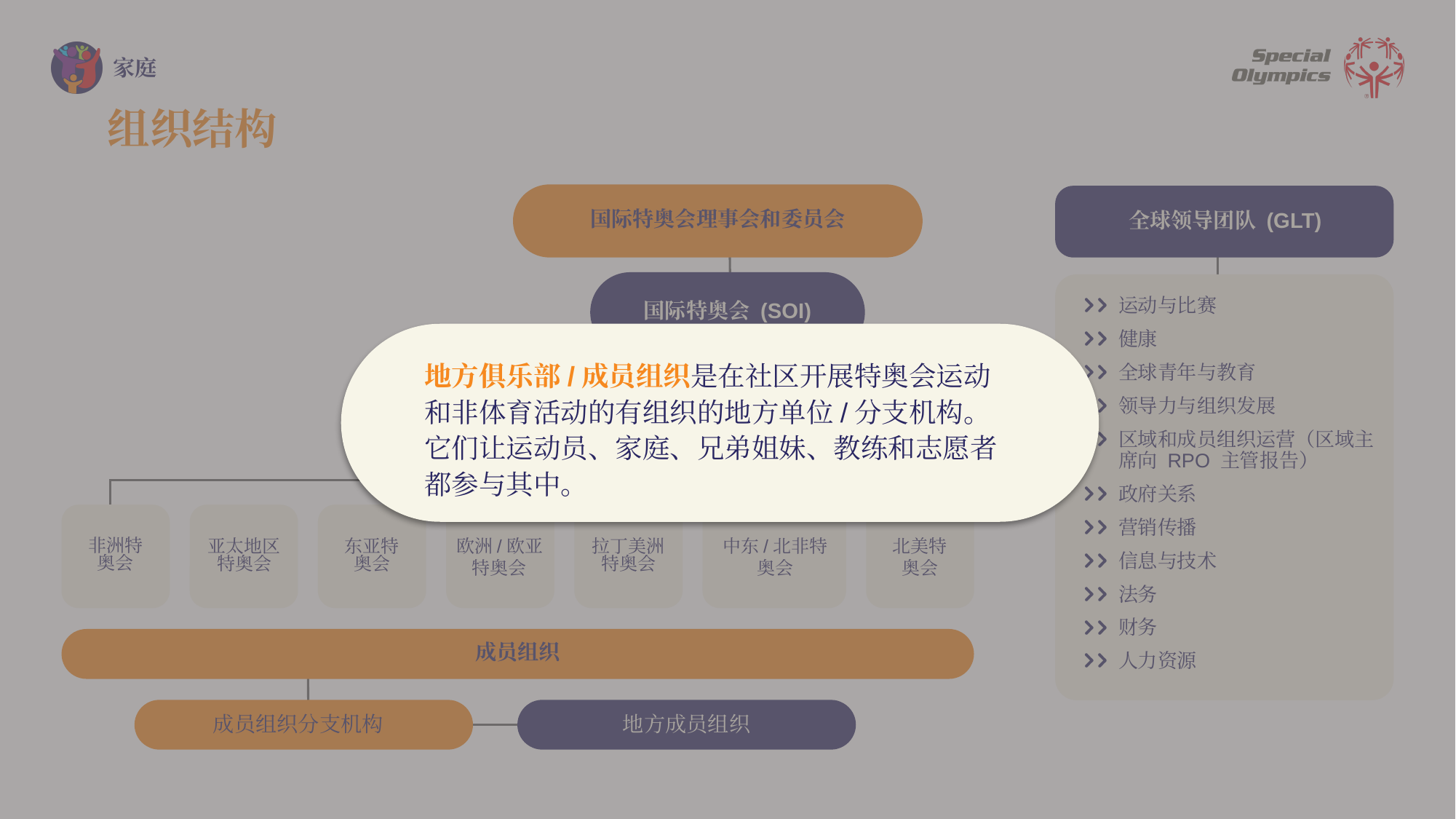

组织结构

国际特奥会理事会和委员会
全球领导团队 (GLT)

运动与比赛
健康
全球青年与教育
领导力与组织发展
区域和成员组织运营（区域主席向 RPO 主管报告）
政府关系
营销传播
信息与技术
法务
财务
人力资源
国际特奥会 (SOI)

地方俱乐部/成员组织是在社区开展特奥会运动和非体育活动的有组织的地方单位/分支机构。它们让运动员、家庭、兄弟姐妹、教练和志愿者都参与其中。

区域主席和常务董事）

欧洲/欧亚特奥会
中东/北非特
奥会
北美特
奥会
非洲特
奥会
亚太地区特奥会
东亚特
奥会
拉丁美洲特奥会

成员组织

成员组织分支机构
地方成员组织